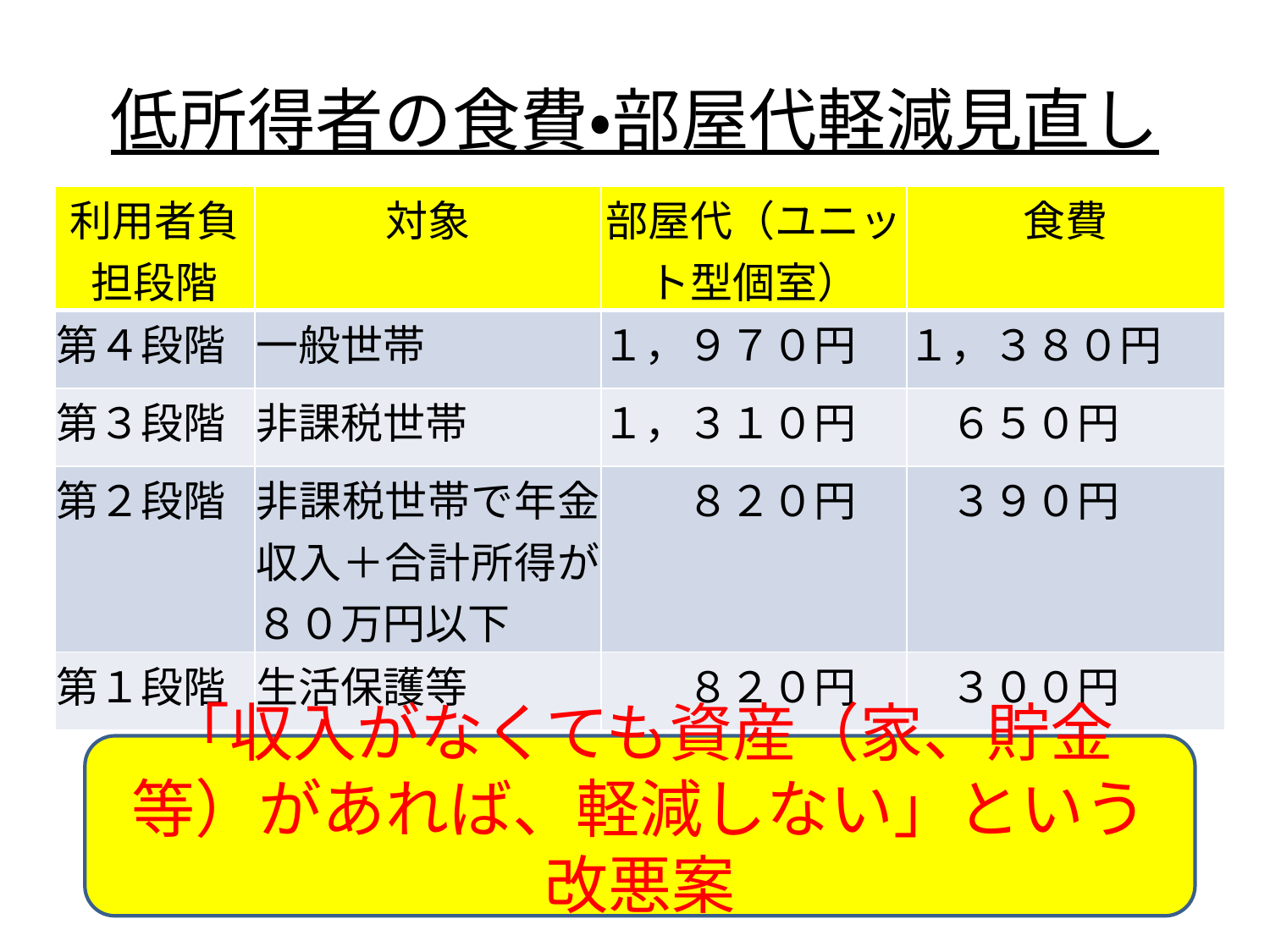

# 低所得者の食費・部屋代軽減見直し
| 利用者負担段階 | 対象 | 部屋代（ユニット型個室） | 食費 |
| --- | --- | --- | --- |
| 第４段階 | 一般世帯 | １，９７０円 | １，３８０円 |
| 第３段階 | 非課税世帯 | １，３１０円 | ６５０円 |
| 第２段階 | 非課税世帯で年金収入＋合計所得が８０万円以下 | ８２０円 | ３９０円 |
| 第１段階 | 生活保護等 | ８２０円 | ３００円 |
「収入がなくても資産（家、貯金等）があれば、軽減しない」という改悪案